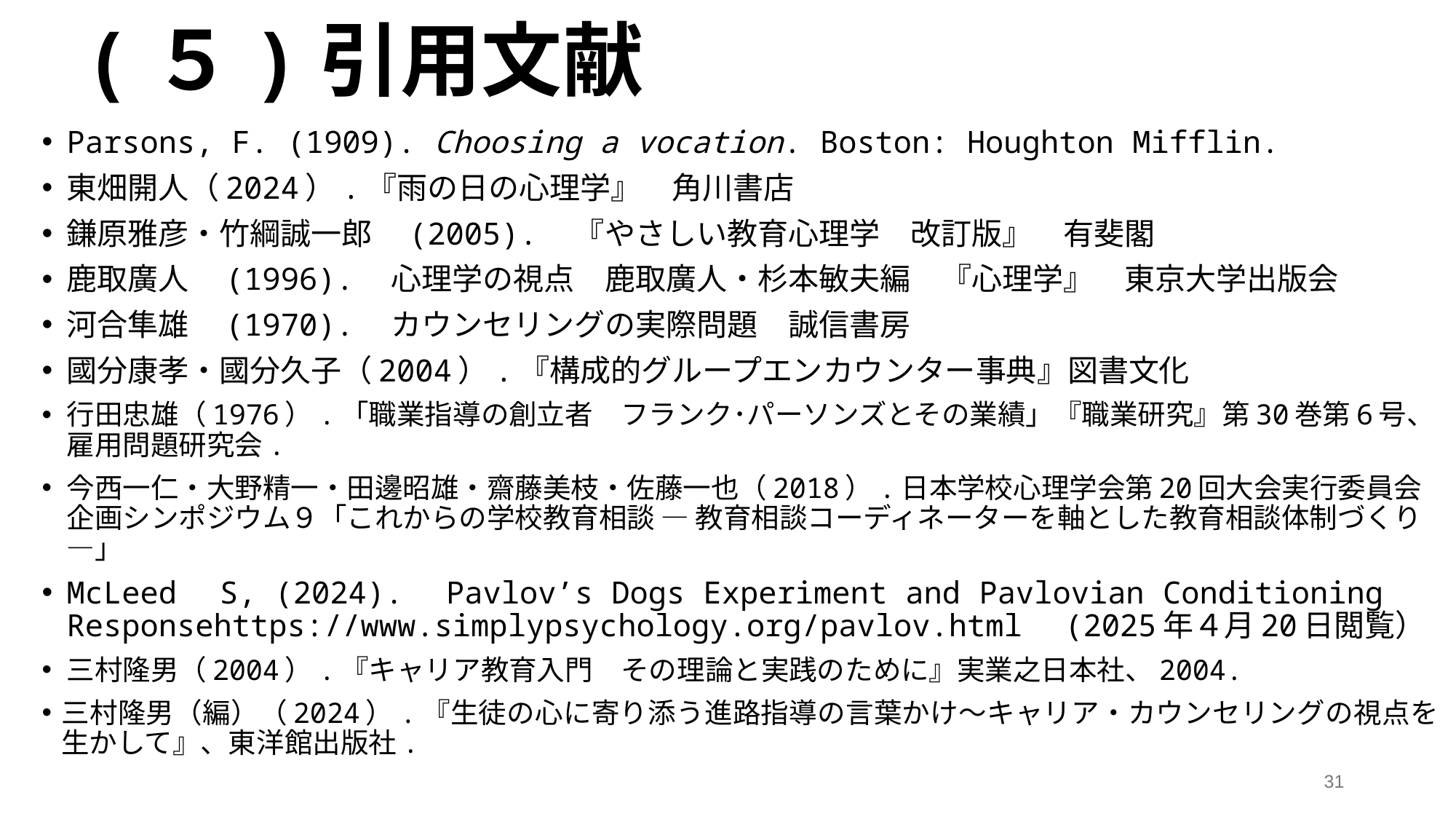

# (５)引用文献
Parsons, F. (1909). Choosing a vocation. Boston: Houghton Mifflin.
東畑開人（2024）.『雨の日の心理学』　角川書店
鎌原雅彦・竹綱誠一郎　(2005).　『やさしい教育心理学　改訂版』　有斐閣
鹿取廣人　(1996).　心理学の視点　鹿取廣人・杉本敏夫編　『心理学』　東京大学出版会
河合隼雄　(1970).　カウンセリングの実際問題　誠信書房
國分康孝・國分久子（2004）.『構成的グループエンカウンター事典』図書文化
行田忠雄（1976）.「職業指導の創立者　フランク･パーソンズとその業績」『職業研究』第30巻第6号、雇用問題研究会.
今西一仁・大野精一・田邊昭雄・齋藤美枝・佐藤一也（2018）.日本学校心理学会第20回大会実行委員会 企画シンポジウム９「これからの学校教育相談 ― 教育相談コーディネーターを軸とした教育相談体制づくり ―」
McLeed　S, (2024).　Pavlov’s Dogs Experiment and Pavlovian Conditioning Responsehttps://www.simplypsychology.org/pavlov.html　(2025年４月20日閲覧）
三村隆男（2004）.『キャリア教育入門　その理論と実践のために』実業之日本社、2004.
三村隆男（編）（2024）.『生徒の心に寄り添う進路指導の言葉かけ～キャリア・カウンセリングの視点を生かして』、東洋館出版社.

31